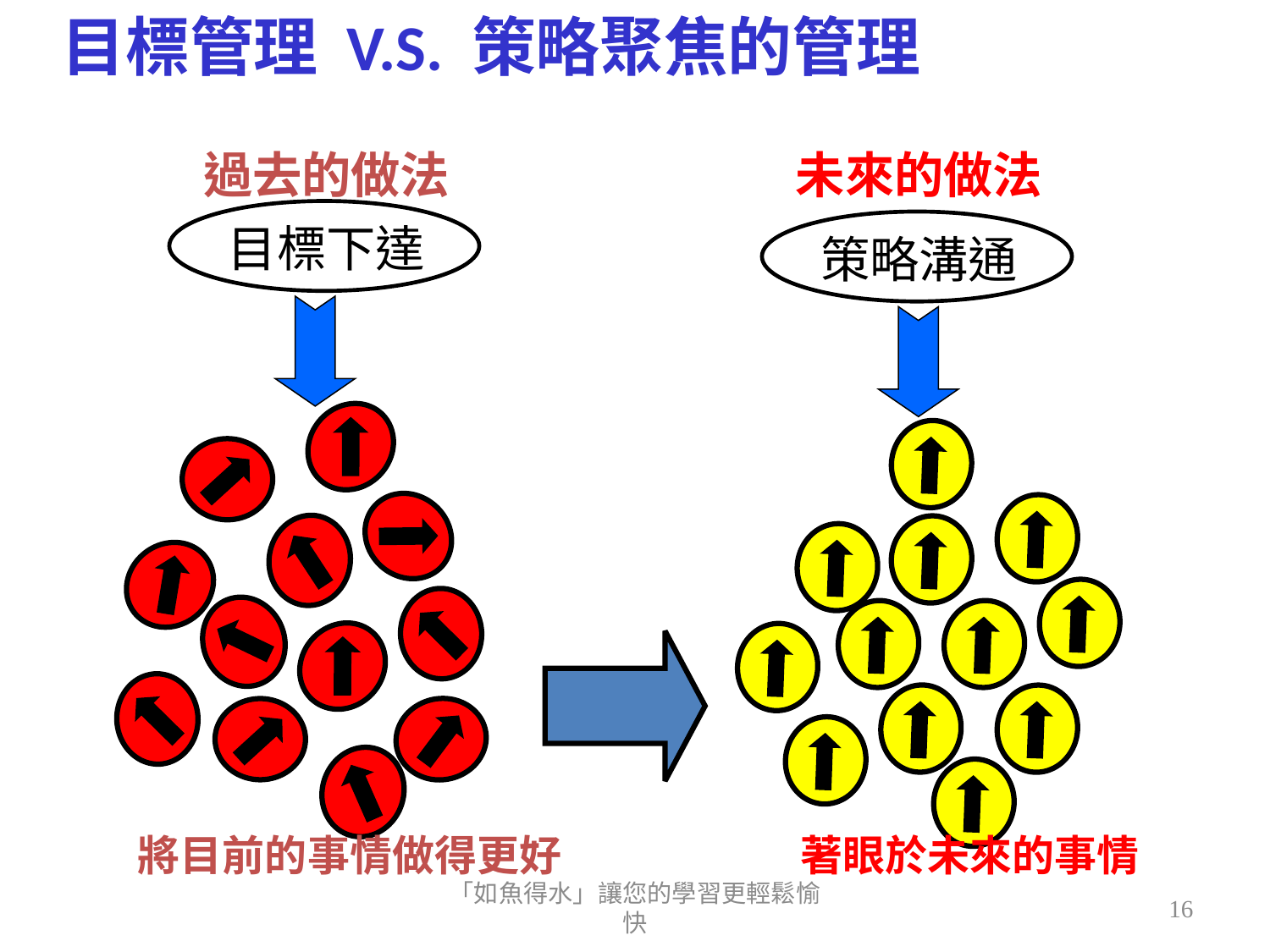

# 目標管理 V.S. 策略聚焦的管理
過去的做法
未來的做法

策略溝通

著眼於未來的事情

目標下達

將目前的事情做得更好
「如魚得水」讓您的學習更輕鬆愉快
16